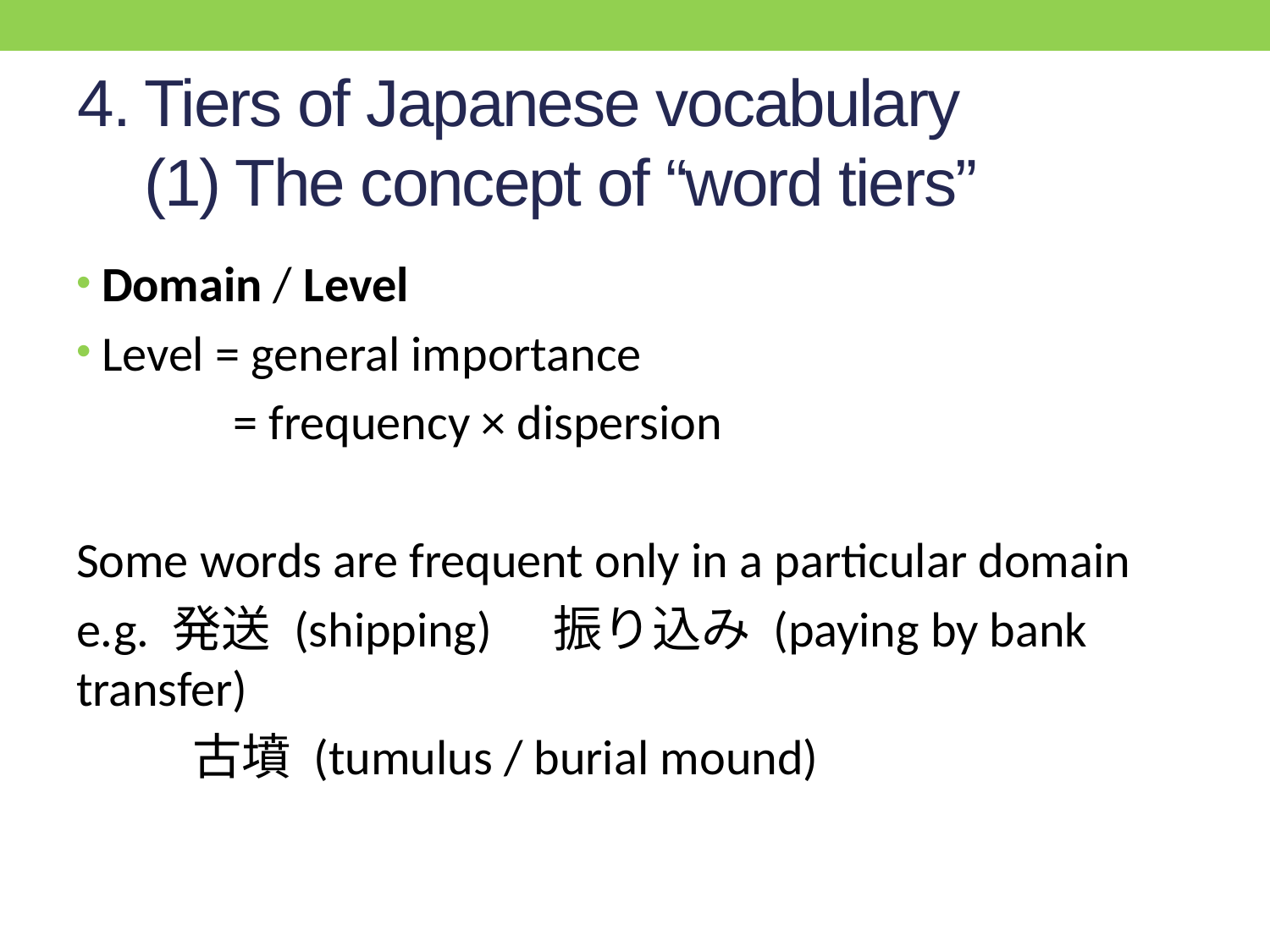

# 4. Tiers of Japanese vocabulary (1) The concept of “word tiers”
Domain / Level
Level = general importance
              = frequency × dispersion

Some words are frequent only in a particular domain
e.g. 発送 (shipping)　振り込み (paying by bank transfer)
     　古墳 (tumulus / burial mound)